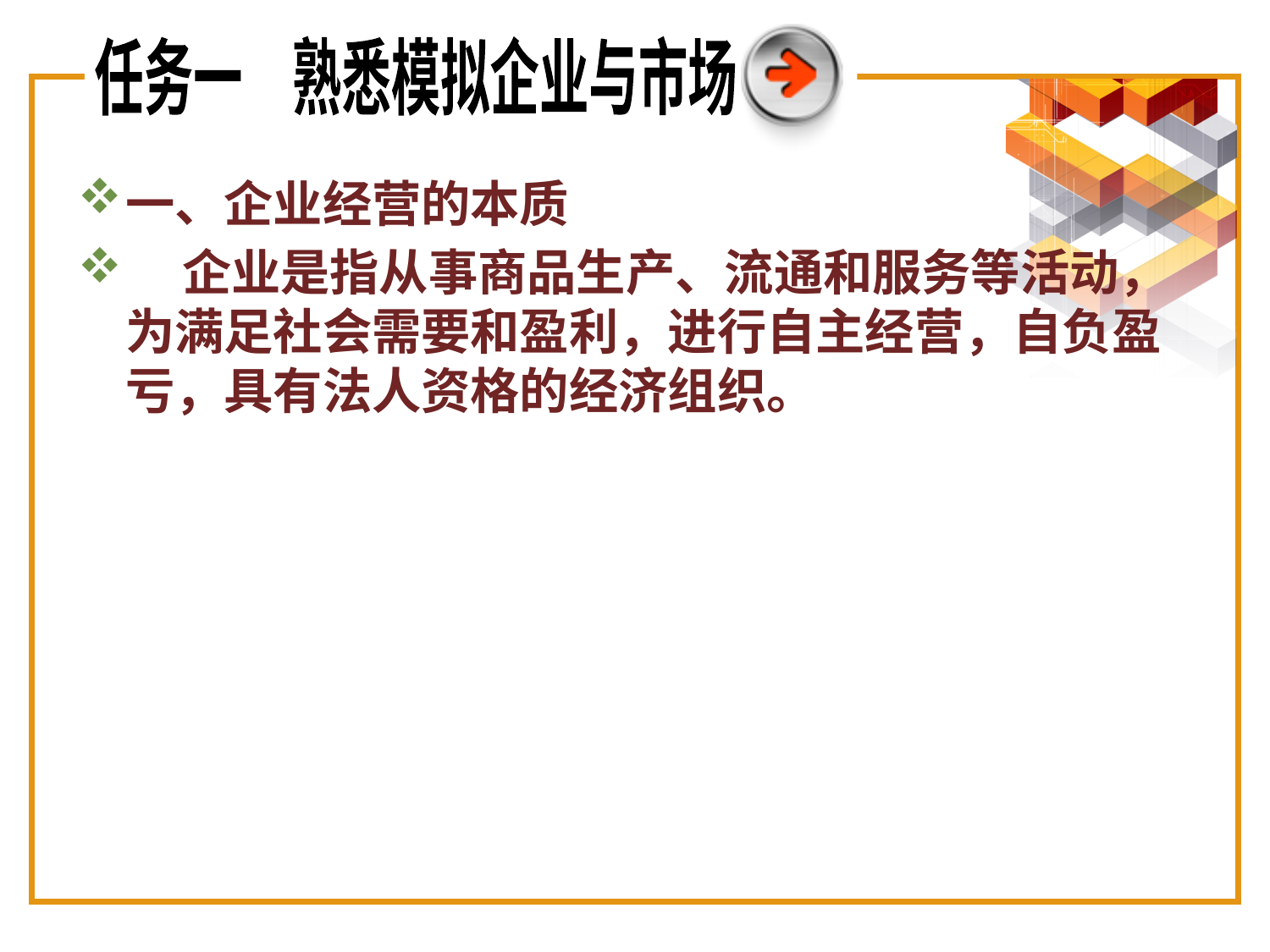

任务一　熟悉模拟企业与市场
一、企业经营的本质
    企业是指从事商品生产、流通和服务等活动，为满足社会需要和盈利，进行自主经营，自负盈亏，具有法人资格的经济组织。